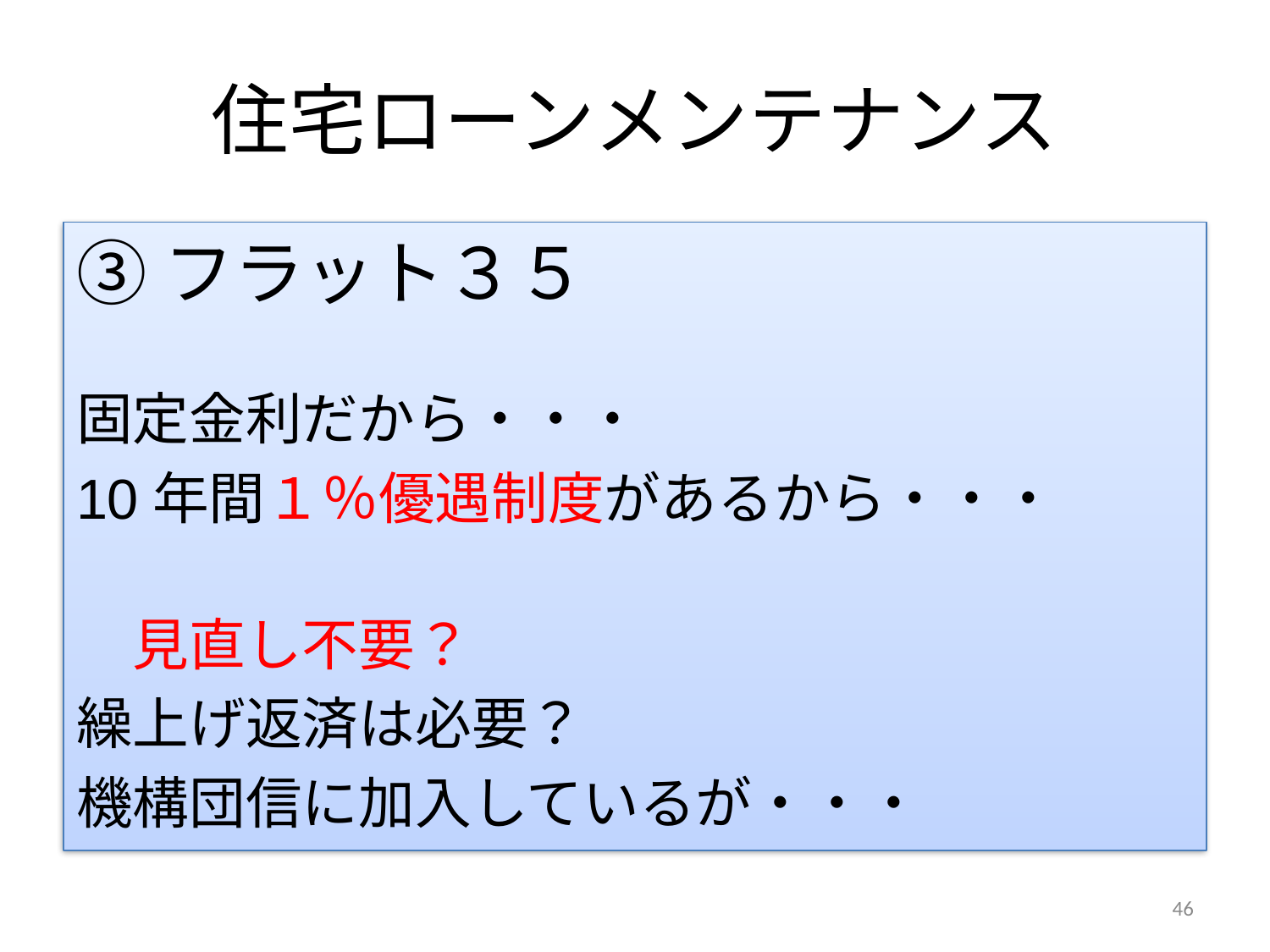

# 住宅ローンメンテナンス
③フラット３５

固定金利だから・・・
10年間１％優遇制度があるから・・・
　　　　　　　　　　　　　　　　　　　　見直し不要？
繰上げ返済は必要？
機構団信に加入しているが・・・
46